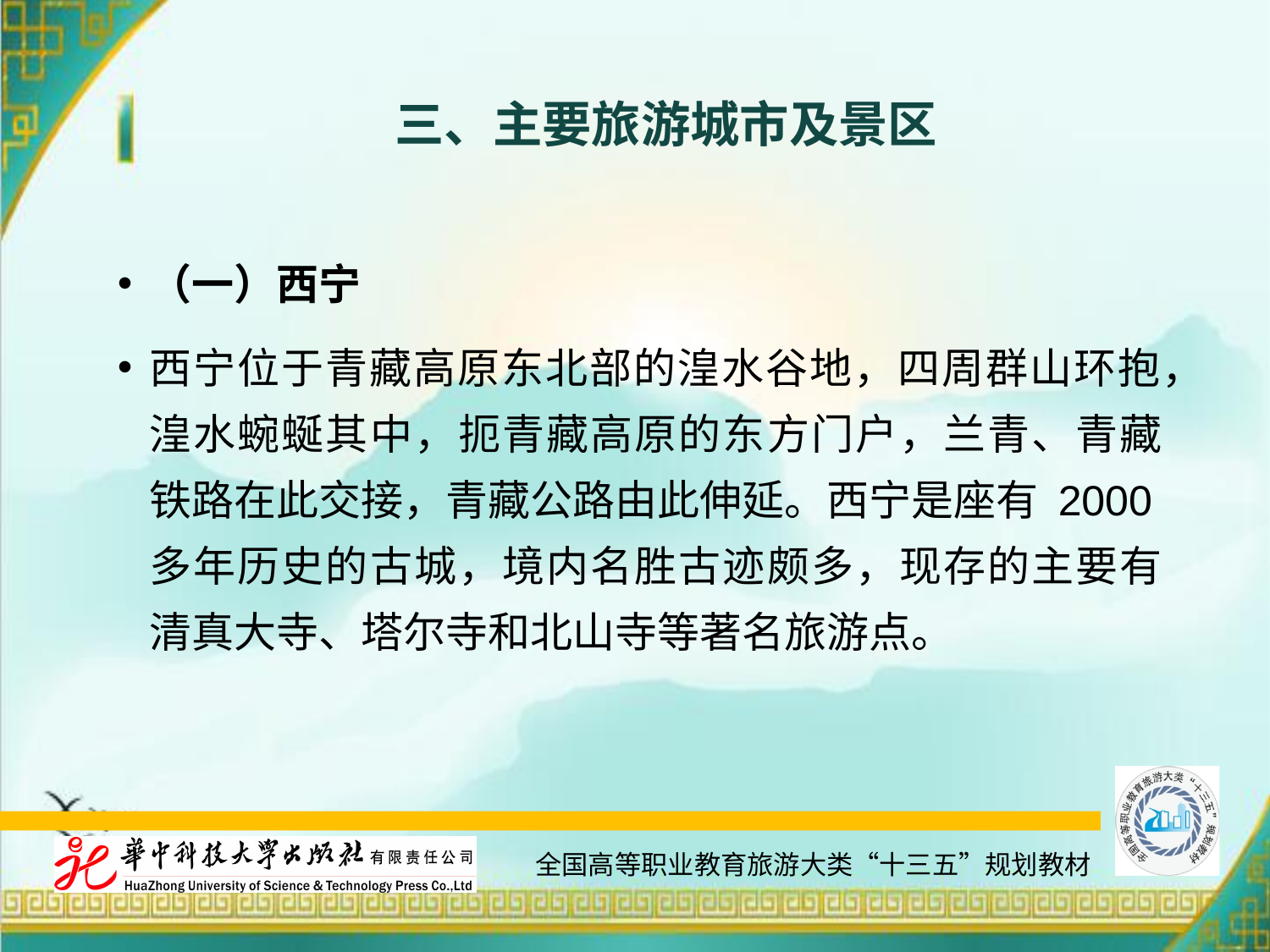

# 三、主要旅游城市及景区
（一）西宁
西宁位于青藏高原东北部的湟水谷地，四周群山环抱，湟水蜿蜒其中，扼青藏高原的东方门户，兰青、青藏铁路在此交接，青藏公路由此伸延。西宁是座有 2000多年历史的古城，境内名胜古迹颇多，现存的主要有清真大寺、塔尔寺和北山寺等著名旅游点。